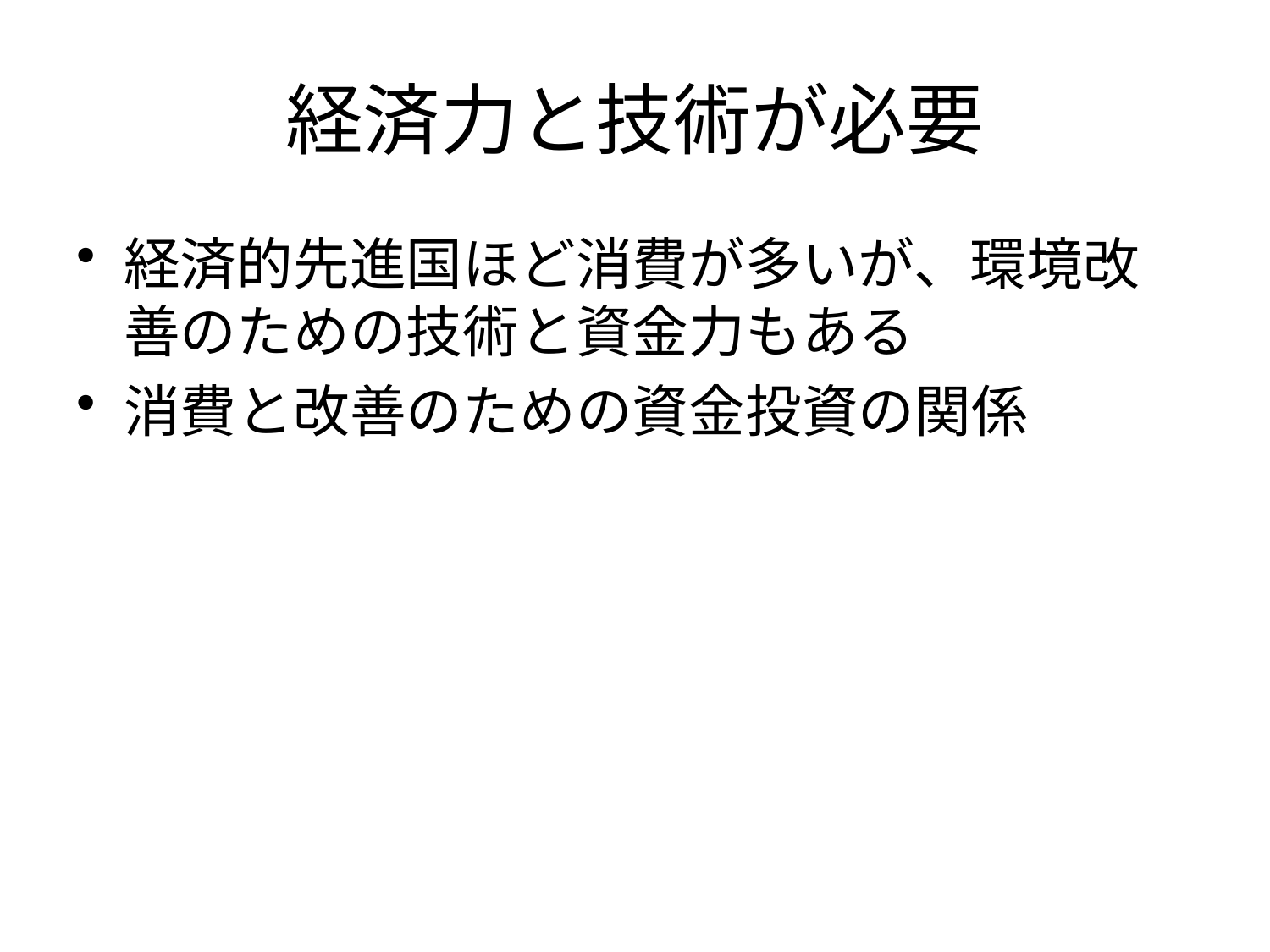

# 経済力と技術が必要
経済的先進国ほど消費が多いが、環境改善のための技術と資金力もある
消費と改善のための資金投資の関係